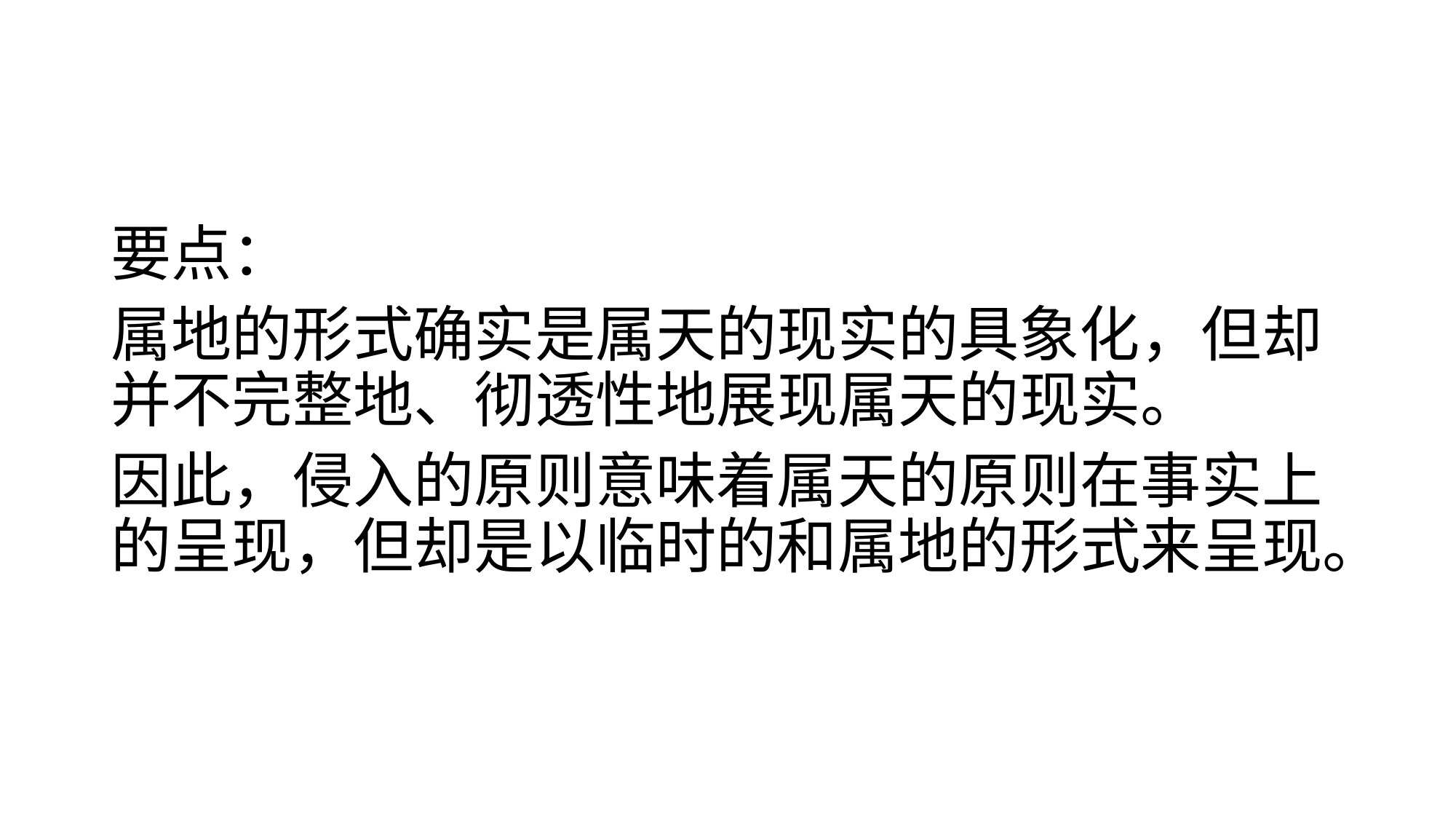

#
要点：
属地的形式确实是属天的现实的具象化，但却并不完整地、彻透性地展现属天的现实。
因此，侵入的原则意味着属天的原则在事实上的呈现，但却是以临时的和属地的形式来呈现。